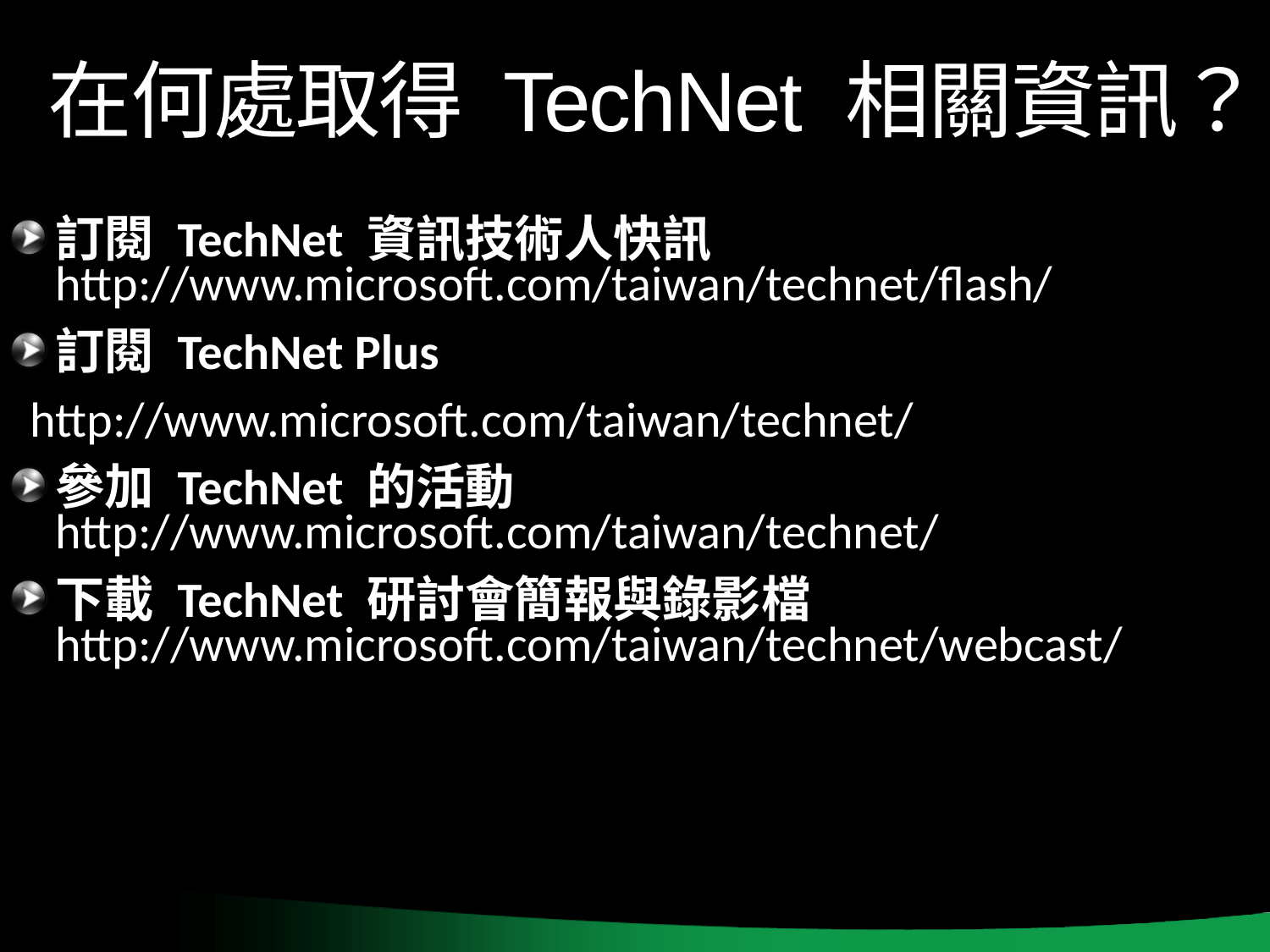

# 在何處取得 TechNet 相關資訊？
訂閱 TechNet 資訊技術人快訊 http://www.microsoft.com/taiwan/technet/flash/
訂閱 TechNet Plus
  http://www.microsoft.com/taiwan/technet/
參加 TechNet 的活動
http://www.microsoft.com/taiwan/technet/
下載 TechNet 研討會簡報與錄影檔
http://www.microsoft.com/taiwan/technet/webcast/